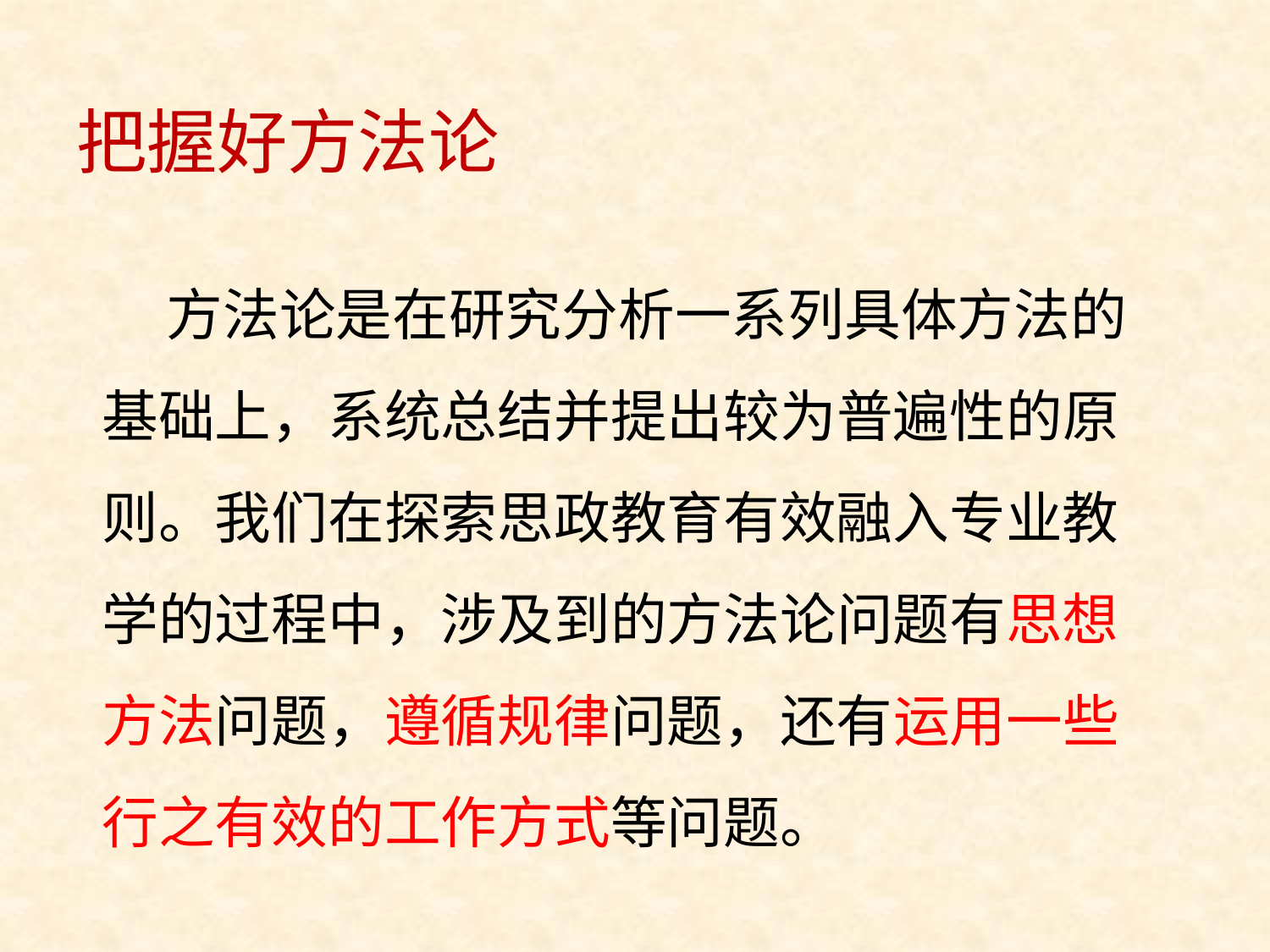

# 把握好方法论
    方法论是在研究分析一系列具体方法的基础上，系统总结并提出较为普遍性的原则。我们在探索思政教育有效融入专业教学的过程中，涉及到的方法论问题有思想方法问题，遵循规律问题，还有运用一些行之有效的工作方式等问题。
61